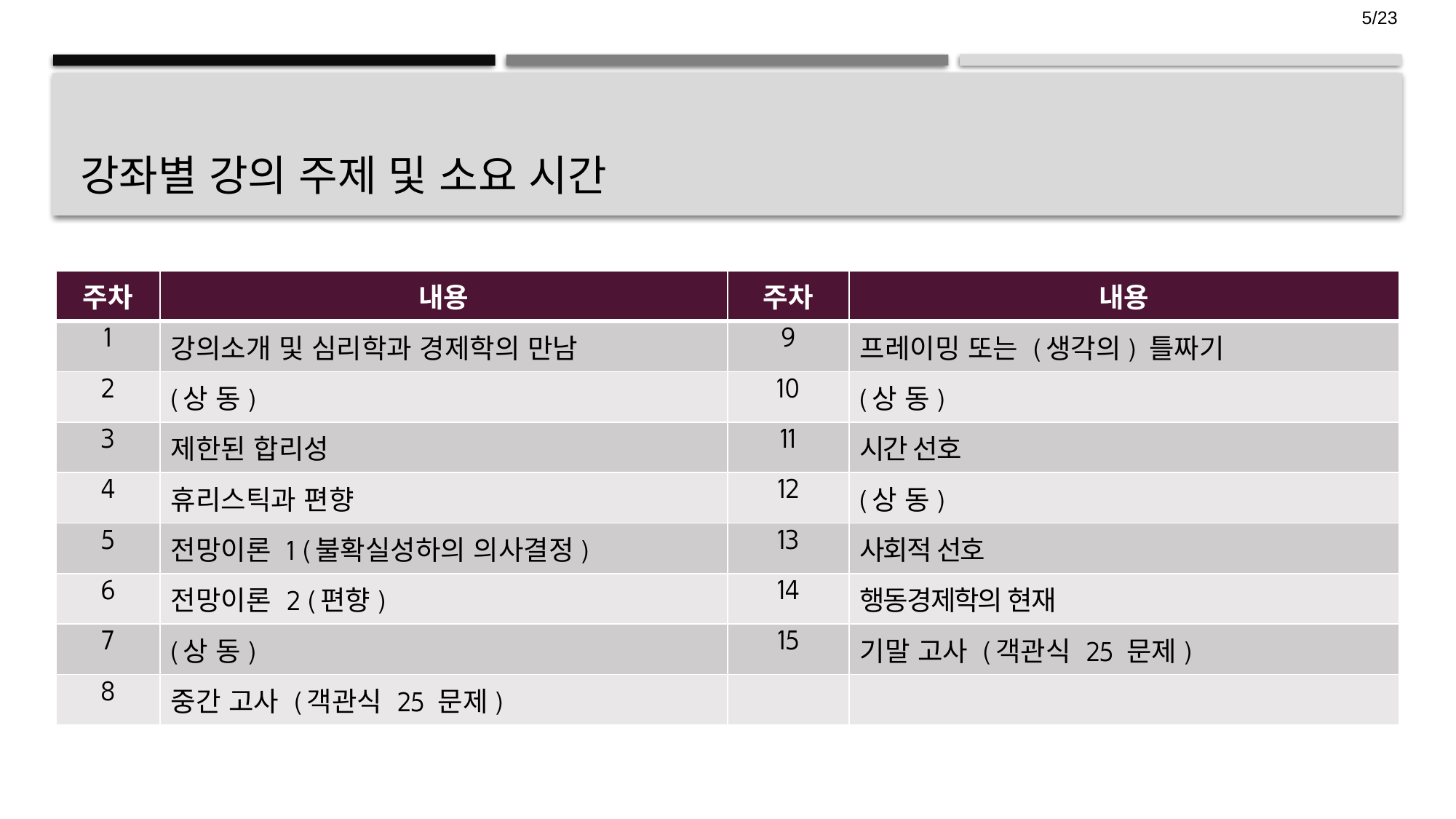

# 강좌별 강의 주제 및 소요 시간
| 주차 | 내용 | 주차 | 내용 |
| --- | --- | --- | --- |
| 1 | 강의소개 및 심리학과 경제학의 만남 | 9 | 프레이밍 또는 (생각의) 틀짜기 |
| 2 | (상 동) | 10 | (상 동) |
| 3 | 제한된 합리성 | 11 | 시간 선호 |
| 4 | 휴리스틱과 편향 | 12 | (상 동) |
| 5 | 전망이론 1 (불확실성하의 의사결정) | 13 | 사회적 선호 |
| 6 | 전망이론 2 (편향) | 14 | 행동경제학의 현재 |
| 7 | (상 동) | 15 | 기말 고사 (객관식 25 문제) |
| 8 | 중간 고사 (객관식 25 문제) |  |  |